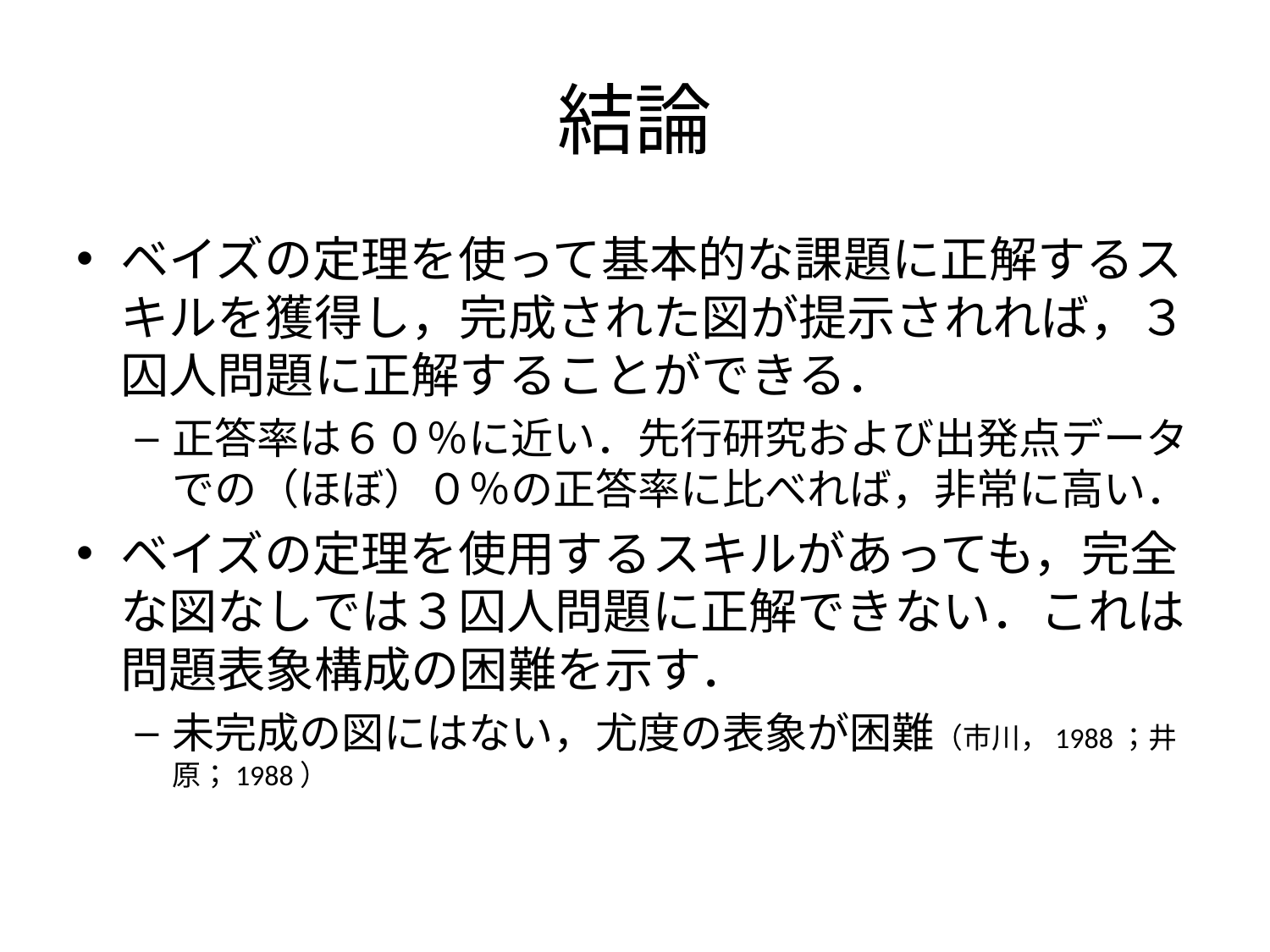

# 結論
ベイズの定理を使って基本的な課題に正解するスキルを獲得し，完成された図が提示されれば，３囚人問題に正解することができる．
正答率は６０％に近い．先行研究および出発点データでの（ほぼ）０％の正答率に比べれば，非常に高い．
ベイズの定理を使用するスキルがあっても，完全な図なしでは３囚人問題に正解できない．これは問題表象構成の困難を示す．
未完成の図にはない，尤度の表象が困難（市川，1988；井原；1988）